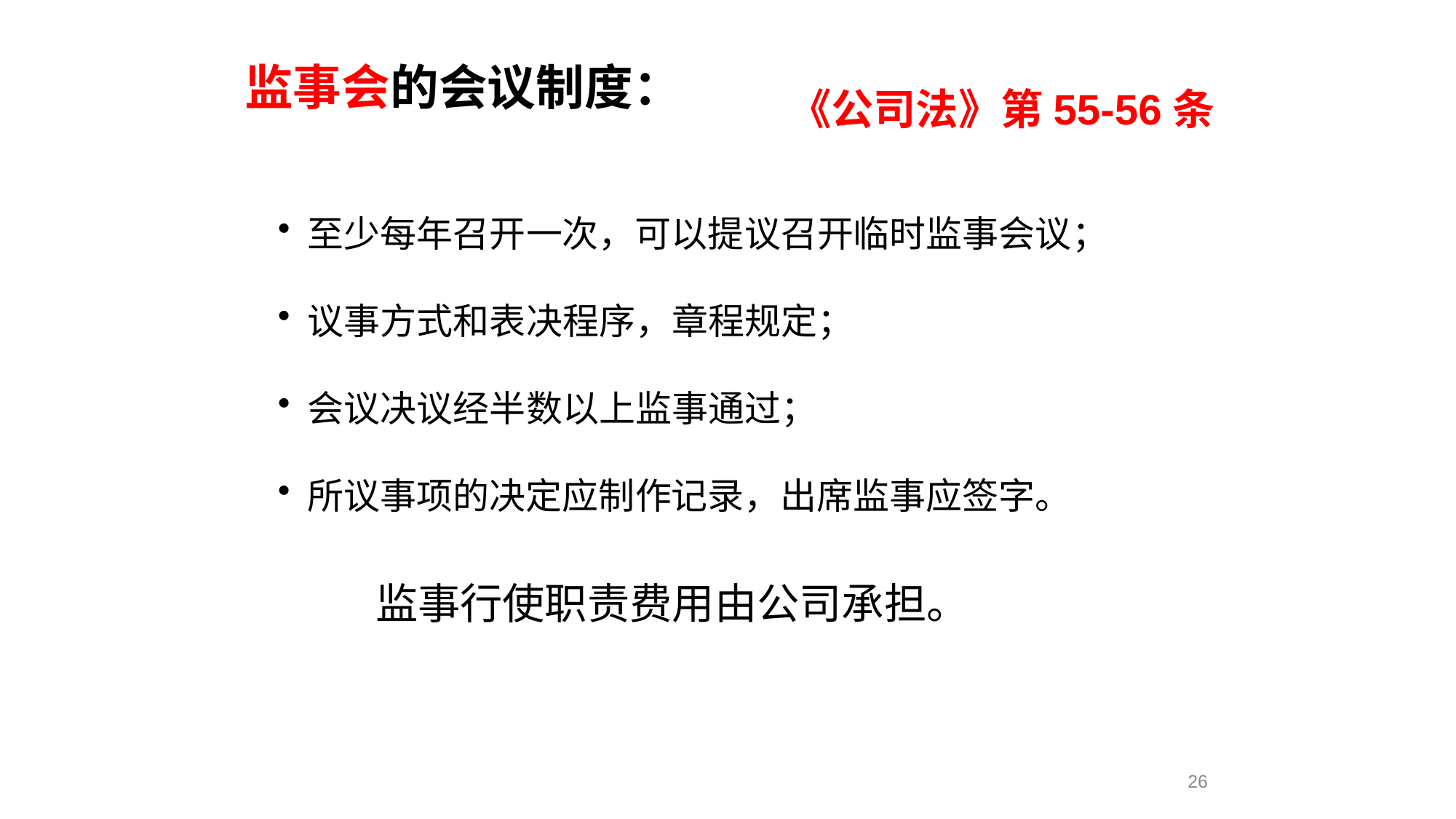

监事会的会议制度：
《公司法》第55-56条
 至少每年召开一次，可以提议召开临时监事会议；
 议事方式和表决程序，章程规定；
 会议决议经半数以上监事通过；
 所议事项的决定应制作记录，出席监事应签字。

监事行使职责费用由公司承担。
26